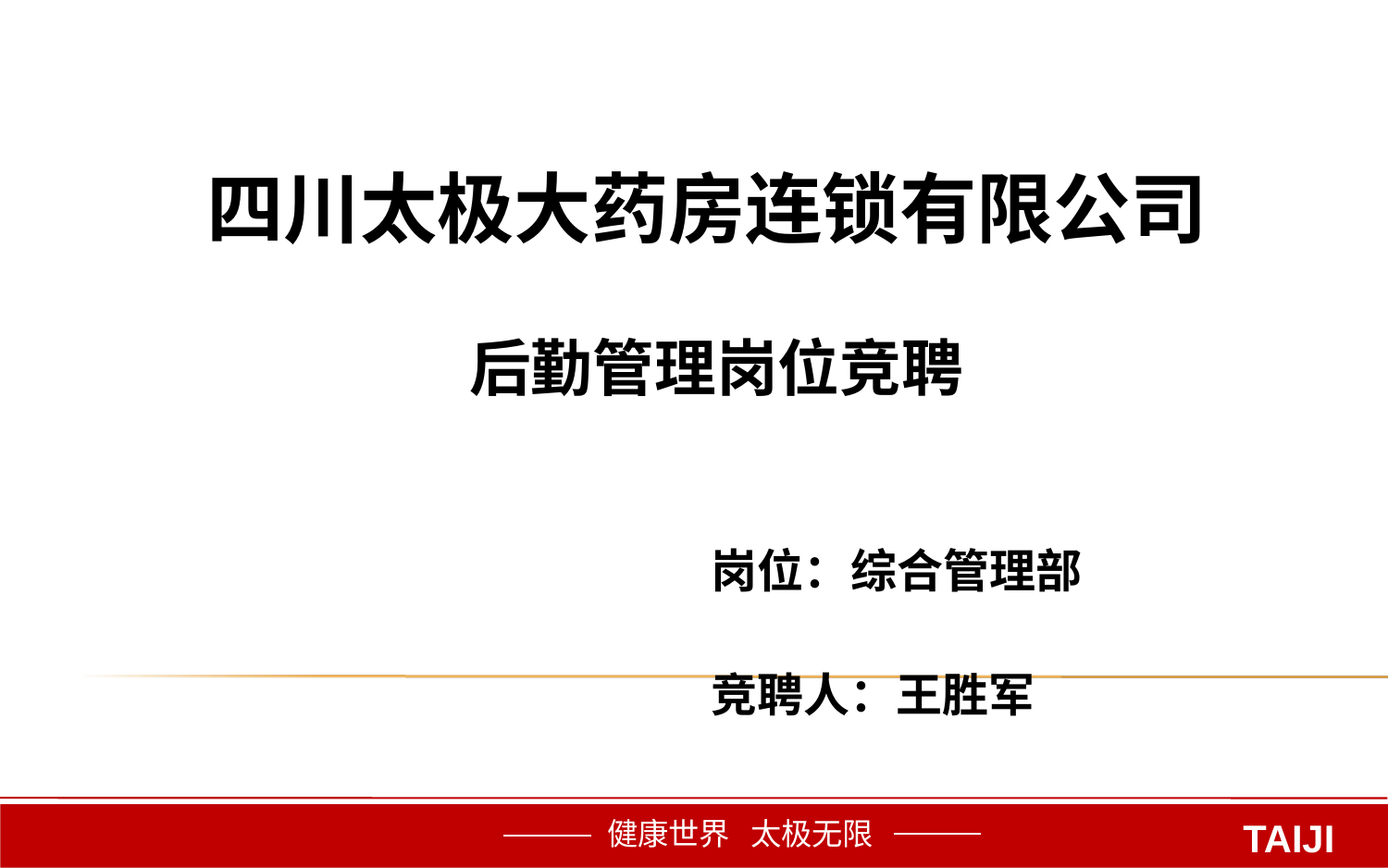

四川太极大药房连锁有限公司
后勤管理岗位竞聘
岗位：综合管理部
竞聘人：王胜军

TAIJI
健康世界   太极无限
健康世界   太极无限